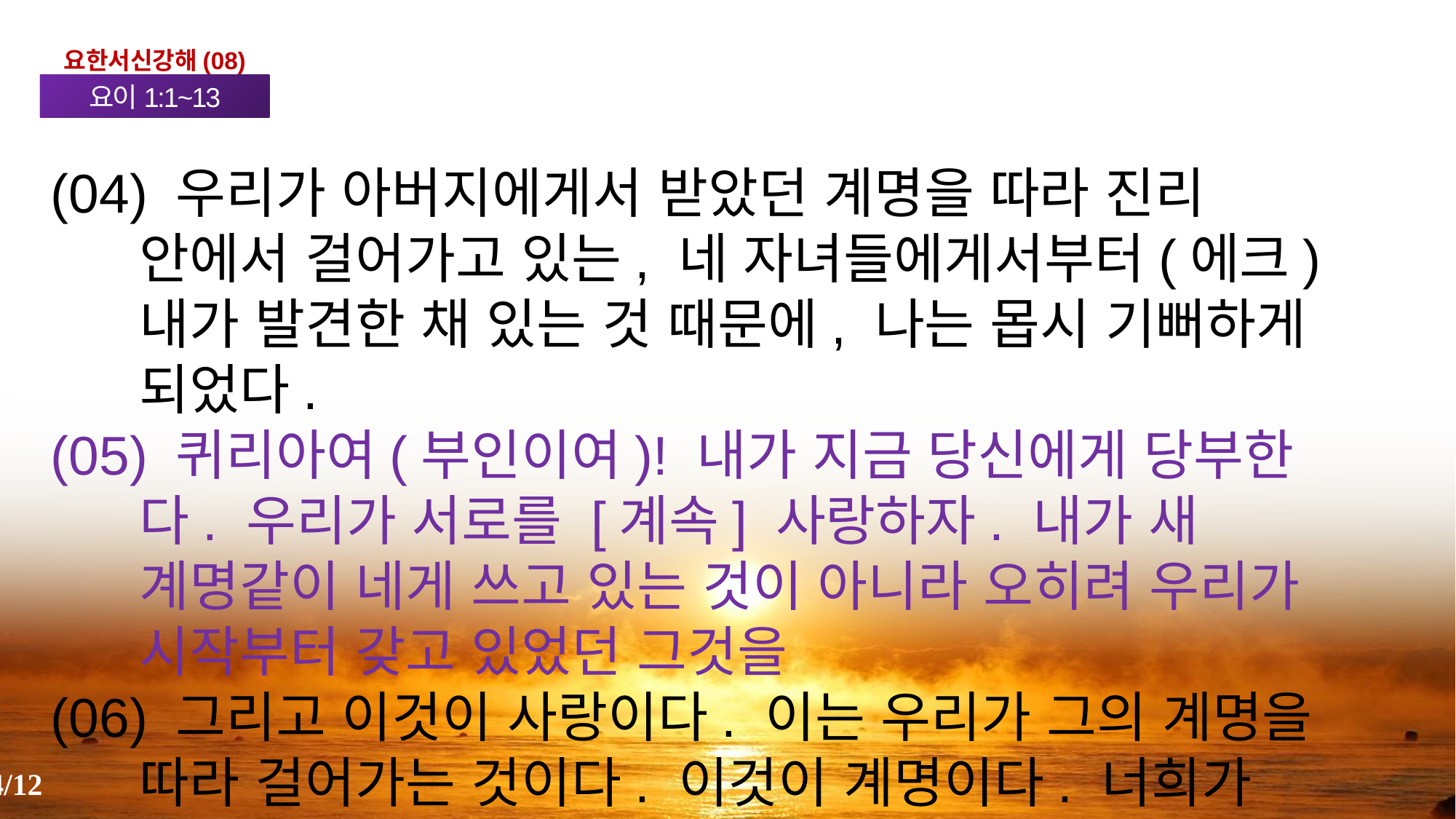

요한서신강해(08)
요이1:1~13

(04) 우리가 아버지에게서 받았던 계명을 따라 진리 안에서 걸어가고 있는, 네 자녀들에게서부터(에크) 내가 발견한 채 있는 것 때문에, 나는 몹시 기뻐하게 되었다.
(05) 퀴리아여(부인이여)! 내가 지금 당신에게 당부한다. 우리가 서로를 [계속] 사랑하자. 내가 새 계명같이 네게 쓰고 있는 것이 아니라 오히려 우리가 시작부터 갖고 있었던 그것을
(06) 그리고 이것이 사랑이다. 이는 우리가 그의 계명을 따라 걸어가는 것이다. 이것이 계명이다. 너희가 시작부터(처음부터) 들었던 것과 같이, 너희가 그것 안에서 [계속] 걸어가는 것이다.